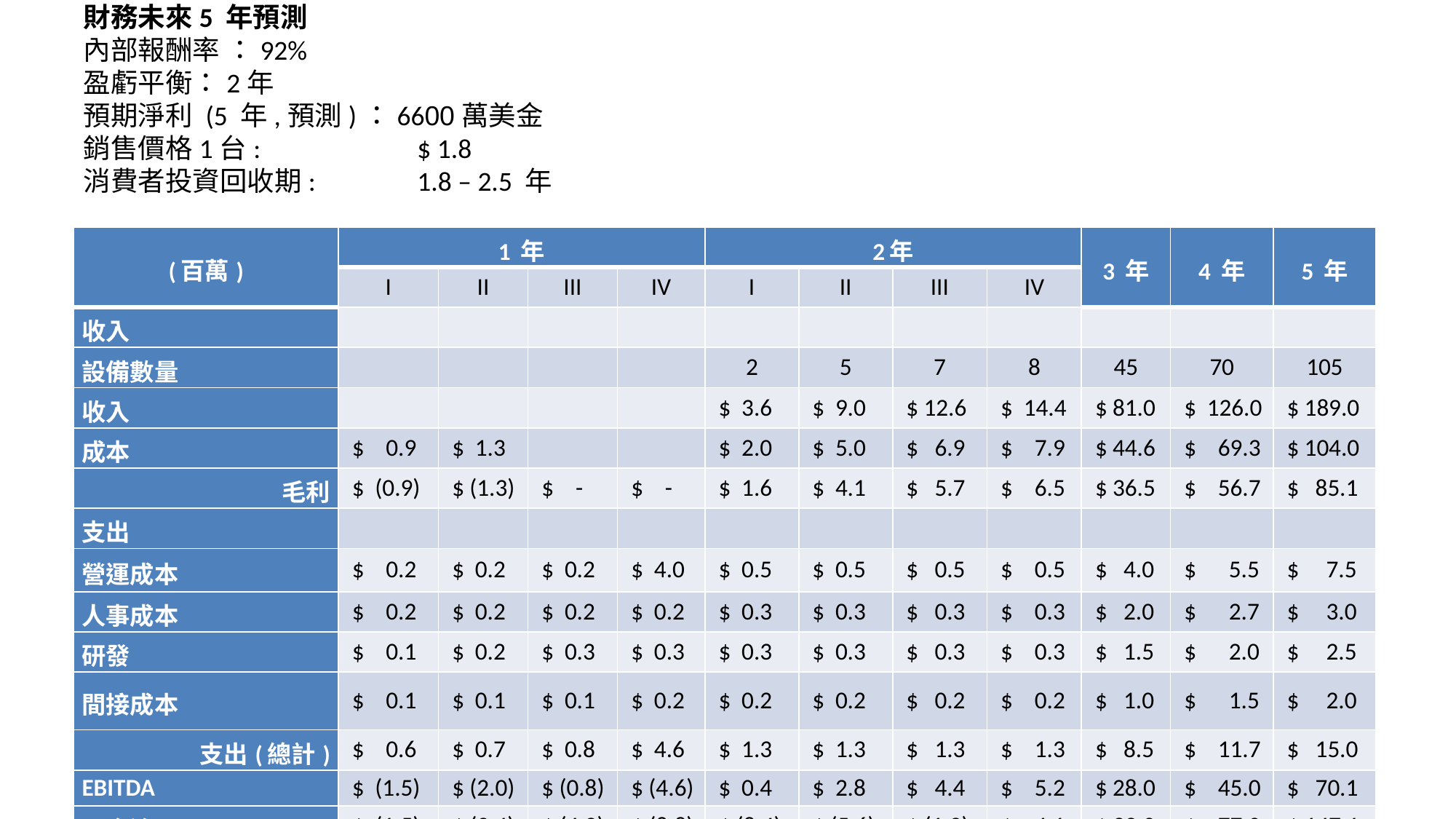

# 財務未來5 年預測 內部報酬率 ：92% 盈虧平衡：2年 預期淨利 (5 年,預測)：6600萬美金 銷售價格1台:		 $ 1.8 消費者投資回收期: 	 1.8 – 2.5 年
| (百萬) | 1 年 |  |  |  | 2年 |  |  |  | 3 年 | 4 年 | 5 年 |
| --- | --- | --- | --- | --- | --- | --- | --- | --- | --- | --- | --- |
|  | I | II | III | IV | I | II | III | IV |  |  |  |
| 收入 |  |  |  |  |  |  |  |  |  |  |  |
| 設備數量 |  |  |  |  | 2 | 5 | 7 | 8 | 45 | 70 | 105 |
| 收入 |  |  |  |  | $ 3.6 | $ 9.0 | $ 12.6 | $ 14.4 | $ 81.0 | $ 126.0 | $ 189.0 |
| 成本 | $ 0.9 | $ 1.3 |  |  | $ 2.0 | $ 5.0 | $ 6.9 | $ 7.9 | $ 44.6 | $ 69.3 | $ 104.0 |
| 毛利 | $ (0.9) | $ (1.3) | $ - | $ - | $ 1.6 | $ 4.1 | $ 5.7 | $ 6.5 | $ 36.5 | $ 56.7 | $ 85.1 |
| 支出 |  |  |  |  |  |  |  |  |  |  |  |
| 營運成本 | $ 0.2 | $ 0.2 | $ 0.2 | $ 4.0 | $ 0.5 | $ 0.5 | $ 0.5 | $ 0.5 | $ 4.0 | $ 5.5 | $ 7.5 |
| 人事成本 | $ 0.2 | $ 0.2 | $ 0.2 | $ 0.2 | $ 0.3 | $ 0.3 | $ 0.3 | $ 0.3 | $ 2.0 | $ 2.7 | $ 3.0 |
| 研發 | $ 0.1 | $ 0.2 | $ 0.3 | $ 0.3 | $ 0.3 | $ 0.3 | $ 0.3 | $ 0.3 | $ 1.5 | $ 2.0 | $ 2.5 |
| 間接成本 | $ 0.1 | $ 0.1 | $ 0.1 | $ 0.2 | $ 0.2 | $ 0.2 | $ 0.2 | $ 0.2 | $ 1.0 | $ 1.5 | $ 2.0 |
| 支出(總計) | $ 0.6 | $ 0.7 | $ 0.8 | $ 4.6 | $ 1.3 | $ 1.3 | $ 1.3 | $ 1.3 | $ 8.5 | $ 11.7 | $ 15.0 |
| EBITDA | $ (1.5) | $ (2.0) | $ (0.8) | $ (4.6) | $ 0.4 | $ 2.8 | $ 4.4 | $ 5.2 | $ 28.0 | $ 45.0 | $ 70.1 |
| 現金流 | $ (1.5) | $ (3.4) | $ (4.2) | $ (8.8) | $ (8.4) | $ (5.6) | $ (1.2) | $ 4.1 | $ 32.0 | $ 77.0 | $ 147.1 |